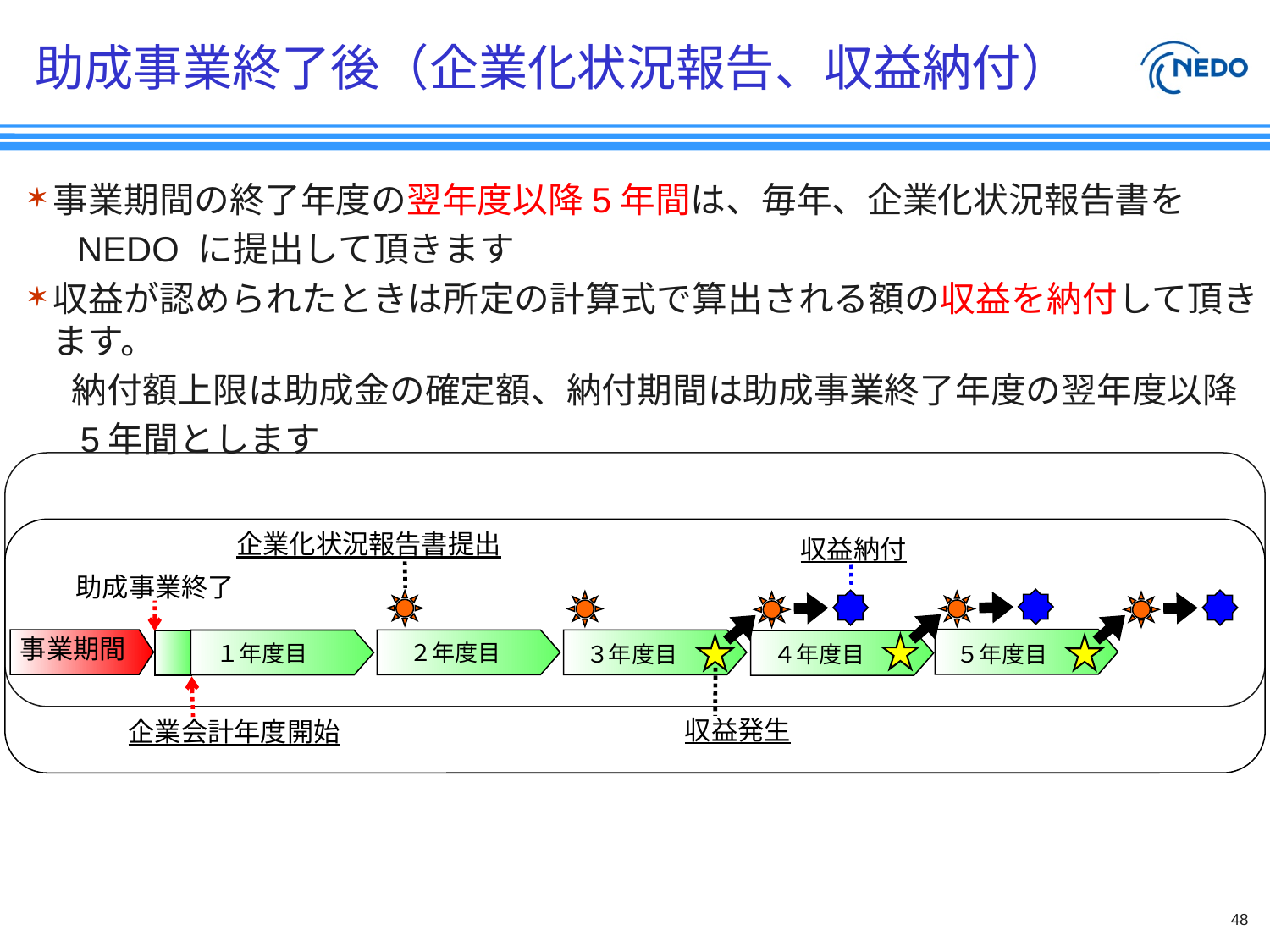

# 助成事業終了後（企業化状況報告、収益納付）
事業期間の終了年度の翌年度以降5年間は、毎年、企業化状況報告書を
     NEDO に提出して頂きます
収益が認められたときは所定の計算式で算出される額の収益を納付して頂きます。
　 納付額上限は助成金の確定額、納付期間は助成事業終了年度の翌年度以降
　 5年間とします

企業化状況報告書提出
　収益納付

助成事業終了

２年度目
１年度目
４年度目
５年度目
３年度目

事業期間

　収益発生
企業会計年度開始
48